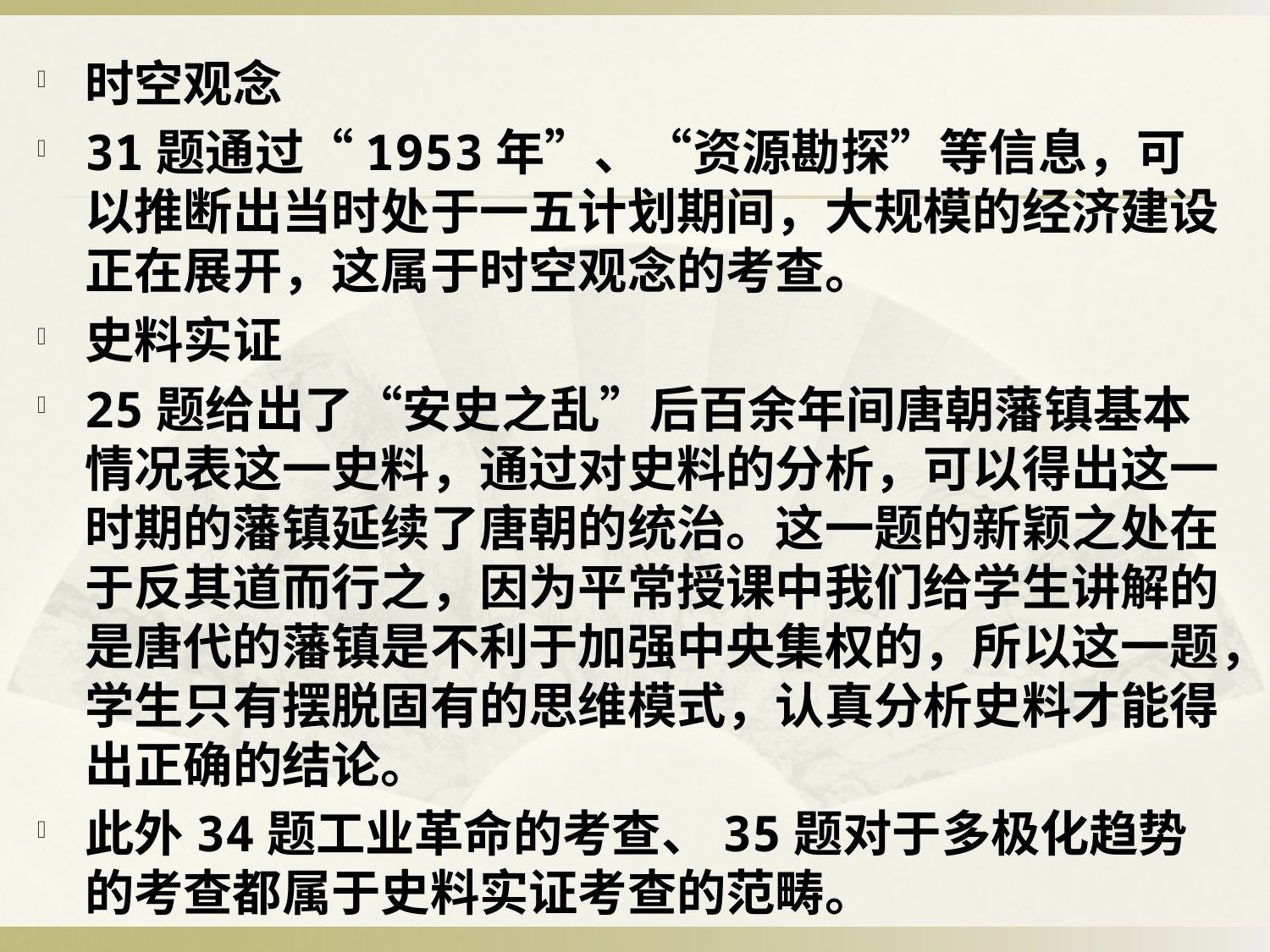

时空观念
31题通过“1953年”、“资源勘探”等信息，可以推断出当时处于一五计划期间，大规模的经济建设正在展开，这属于时空观念的考查。
史料实证
25题给出了“安史之乱”后百余年间唐朝藩镇基本情况表这一史料，通过对史料的分析，可以得出这一时期的藩镇延续了唐朝的统治。这一题的新颖之处在于反其道而行之，因为平常授课中我们给学生讲解的是唐代的藩镇是不利于加强中央集权的，所以这一题，学生只有摆脱固有的思维模式，认真分析史料才能得出正确的结论。
此外34题工业革命的考查、35题对于多极化趋势的考查都属于史料实证考查的范畴。